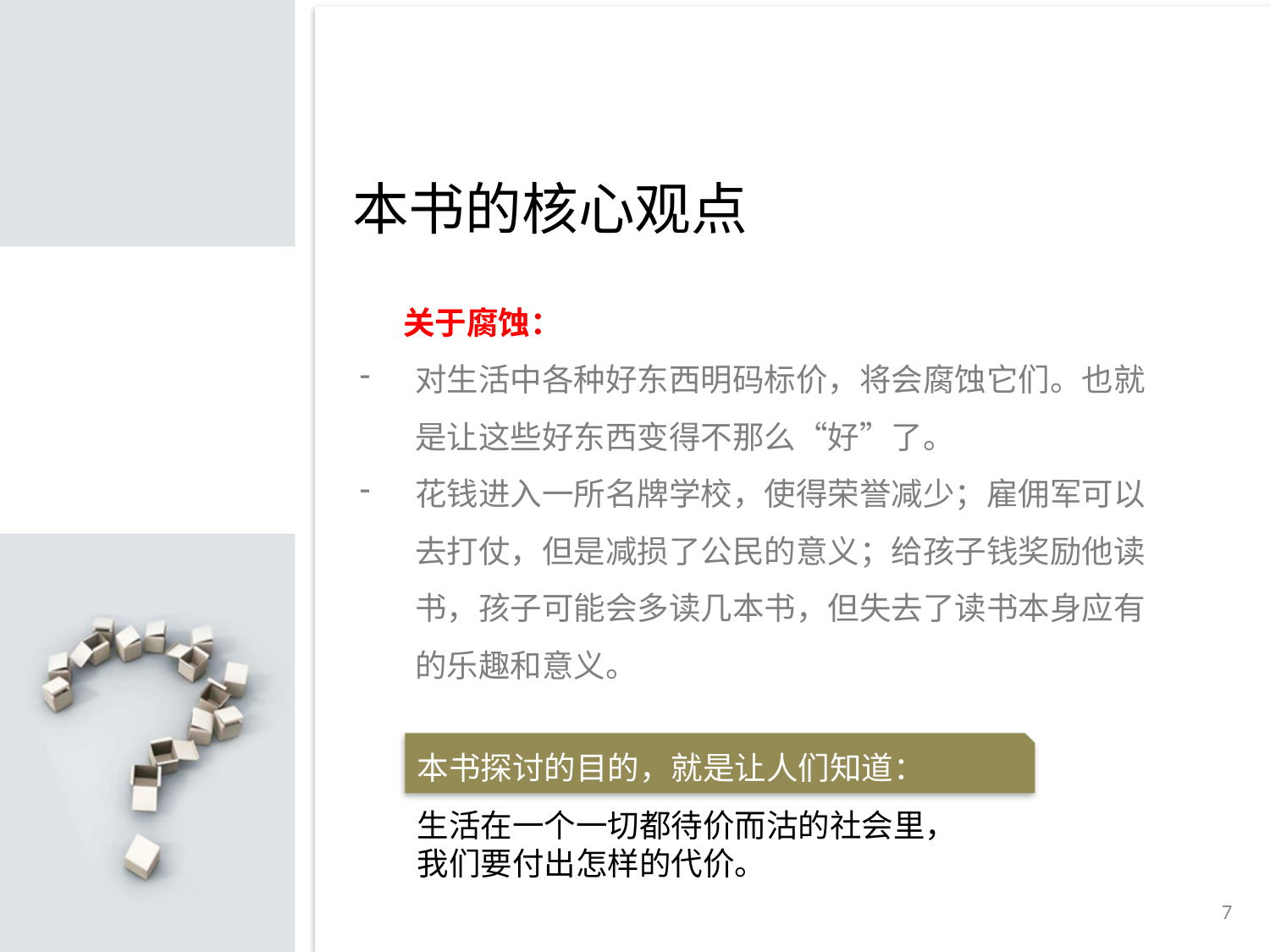

本书的核心观点
     关于腐蚀：
对生活中各种好东西明码标价，将会腐蚀它们。也就是让这些好东西变得不那么“好”了。
花钱进入一所名牌学校，使得荣誉减少；雇佣军可以去打仗，但是减损了公民的意义；给孩子钱奖励他读书，孩子可能会多读几本书，但失去了读书本身应有的乐趣和意义。
点击添加标题
点击添加标题
点击添加标题
本书探讨的目的，就是让人们知道：
生活在一个一切都待价而沽的社会里，
我们要付出怎样的代价。

7